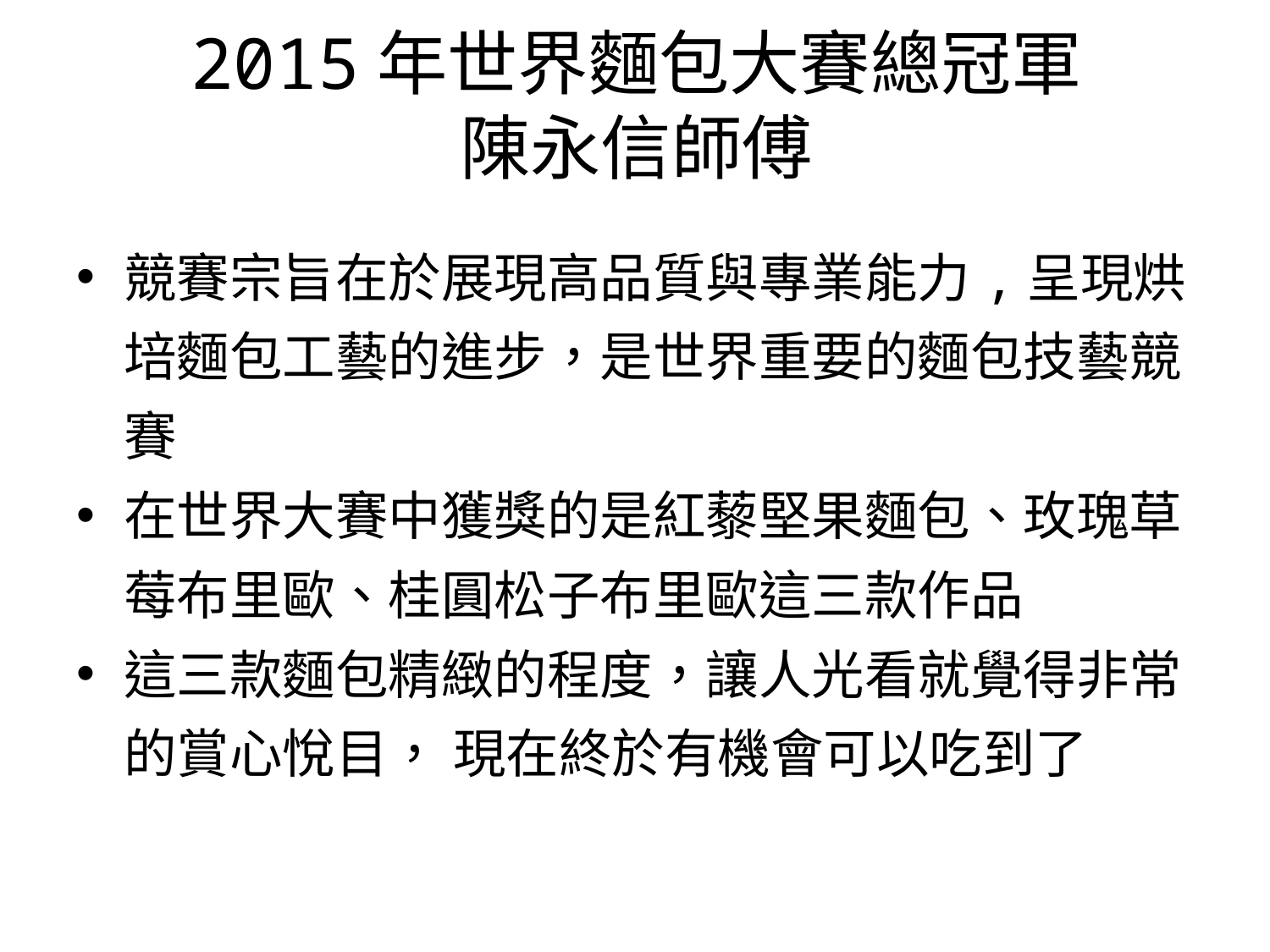

# 2015年世界麵包大賽總冠軍 陳永信師傅
競賽宗旨在於展現高品質與專業能力,呈現烘培麵包工藝的進步，是世界重要的麵包技藝競賽
在世界大賽中獲獎的是紅藜堅果麵包、玫瑰草莓布里歐、桂圓松子布里歐這三款作品
這三款麵包精緻的程度，讓人光看就覺得非常的賞心悅目， 現在終於有機會可以吃到了